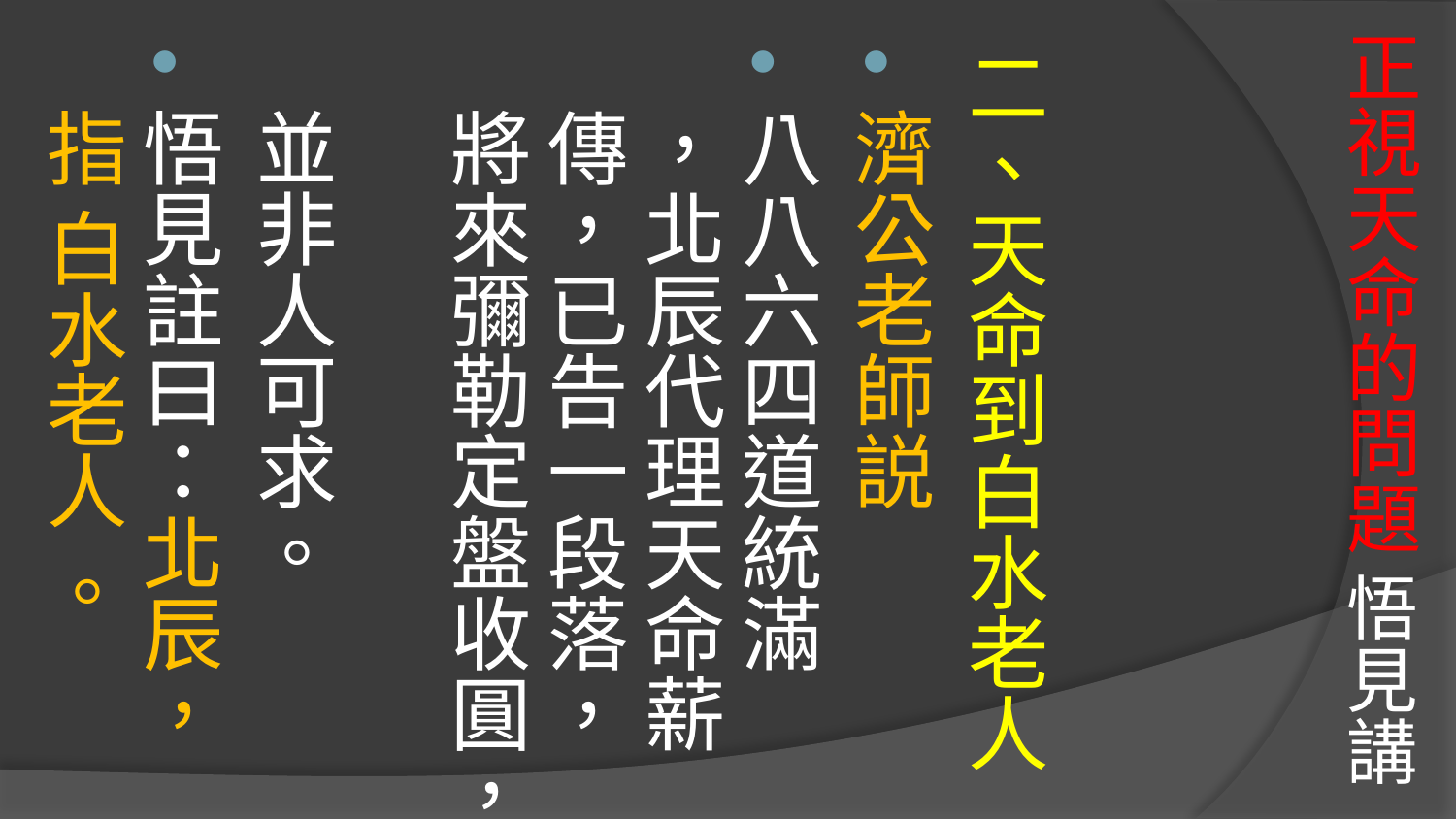

# 正視天命的問題 悟見講
二、天命到白水老人
濟公老師説
八八六四道統滿
，北辰代理天命薪傳，已告一段落，
將來彌勒定盤收圓，
並非人可求。
悟見註曰：北辰，指 白水老人 。